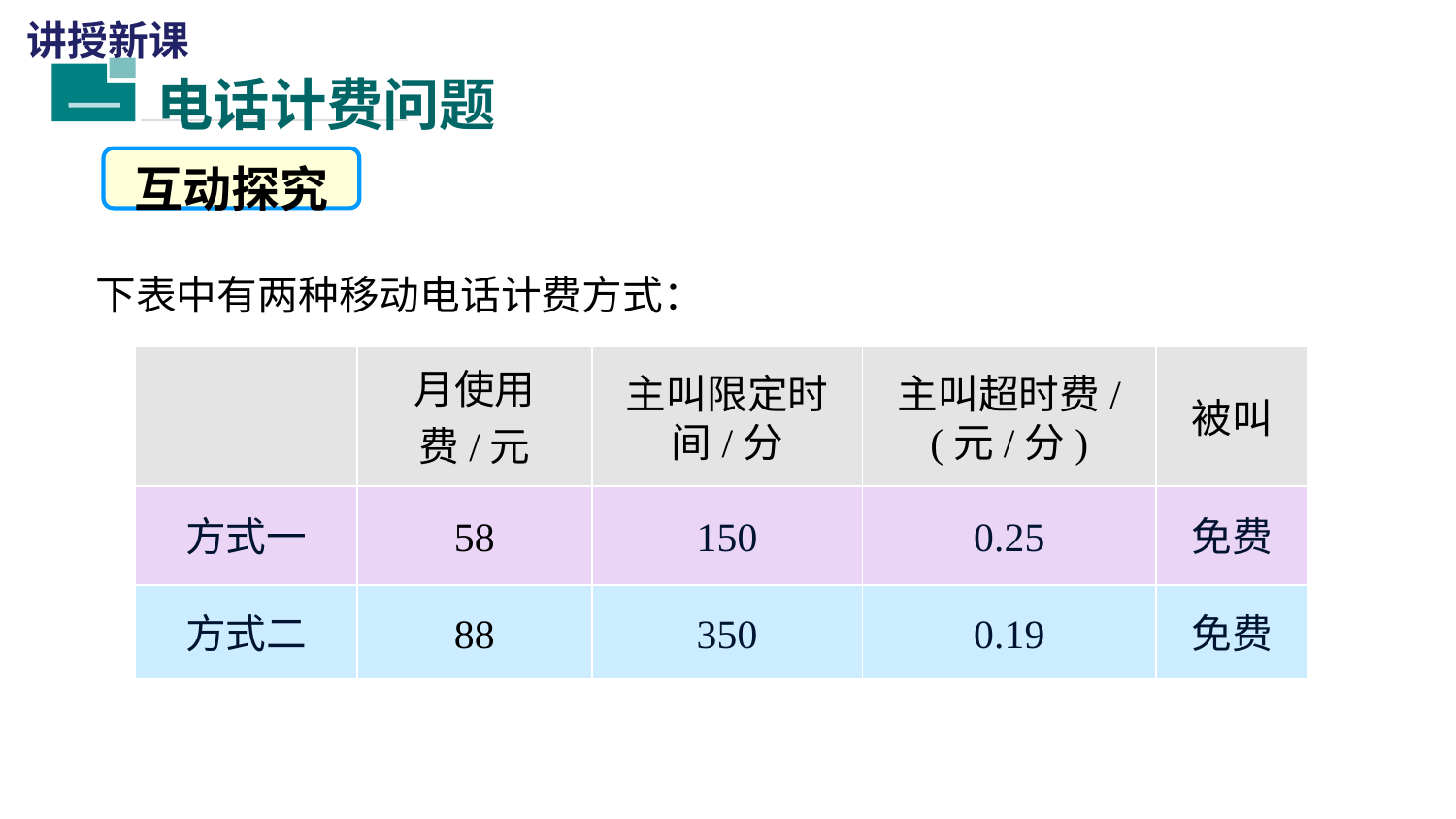

讲授新课

电话计费问题
一

互动探究
 下表中有两种移动电话计费方式：

月使用
费/元
主叫限定时间/分
主叫超时费/(元/分)
被叫
方式一
58
150
0.25
免费
方式二
88
350
0.19
免费